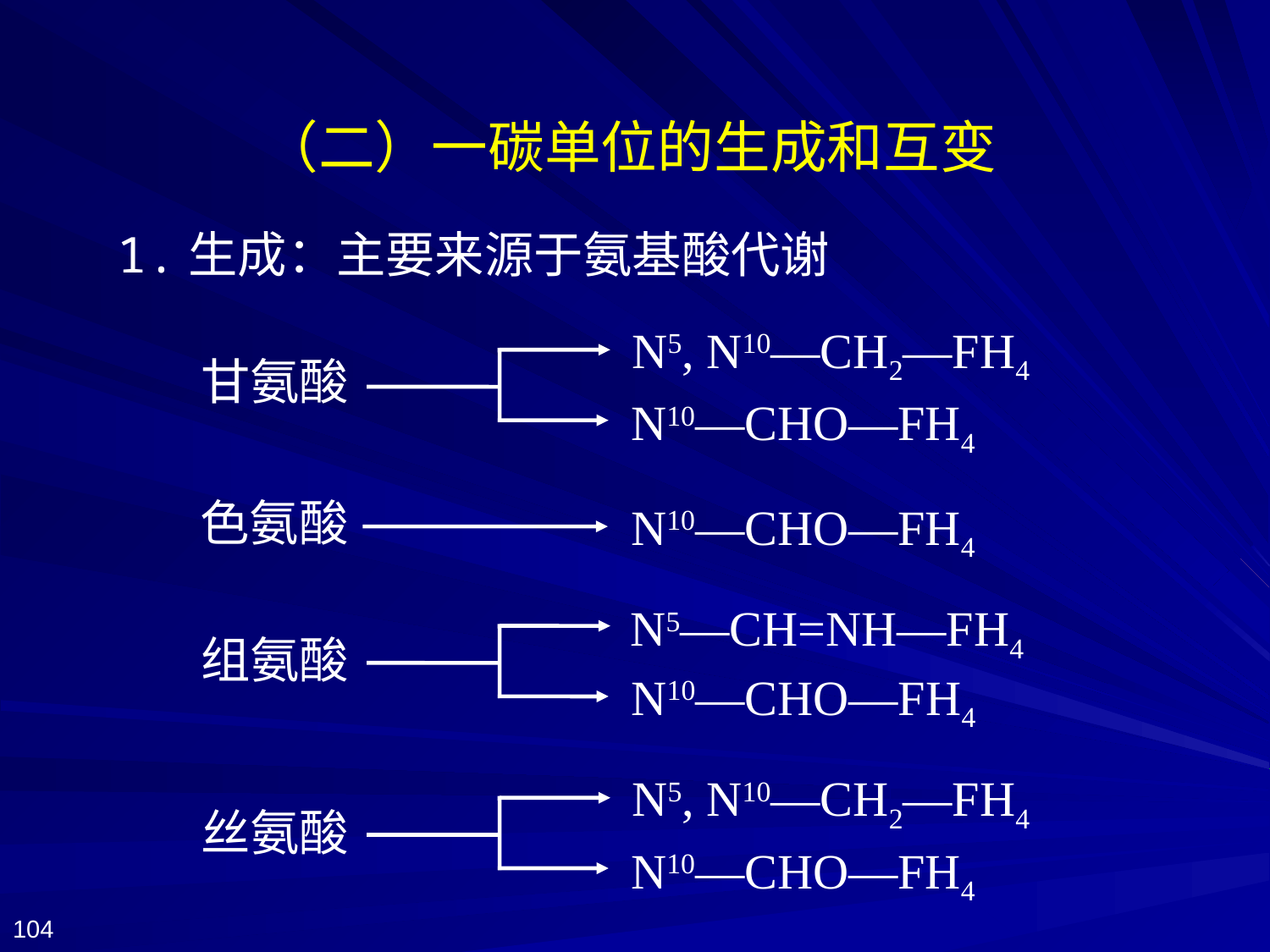

（二）一碳单位的生成和互变
1.生成：主要来源于氨基酸代谢
N5, N10—CH2—FH4
甘氨酸

N10—CHO—FH4

色氨酸
N10—CHO—FH4

N5—CH=NH—FH4
组氨酸

N10—CHO—FH4

N5, N10—CH2—FH4
丝氨酸

N10—CHO—FH4

104